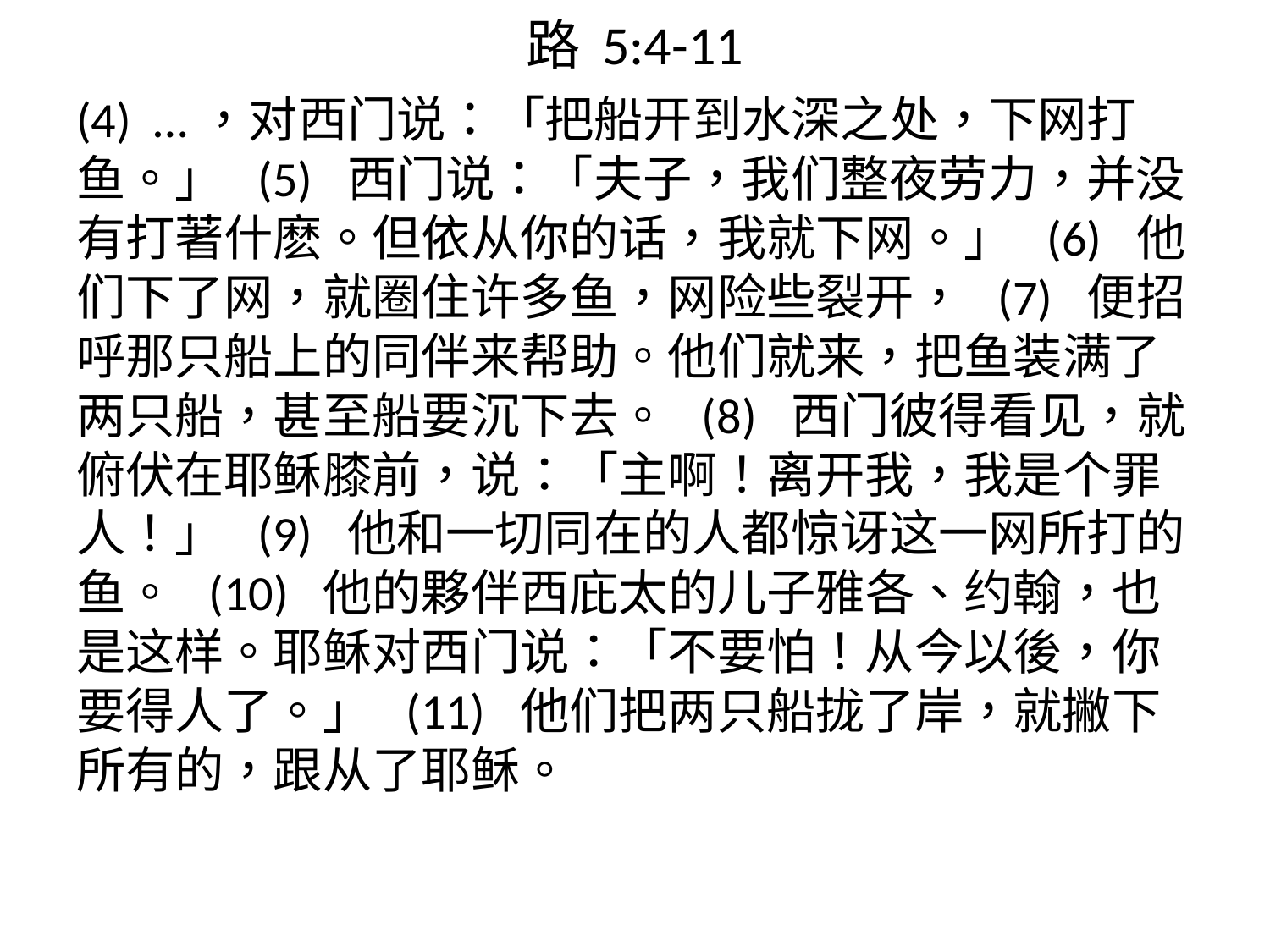

# 路 5:4-11
(4)  …，对西门说：「把船开到水深之处，下网打鱼。」  (5)  西门说：「夫子，我们整夜劳力，并没有打著什麽。但依从你的话，我就下网。」  (6)  他们下了网，就圈住许多鱼，网险些裂开，  (7)  便招呼那只船上的同伴来帮助。他们就来，把鱼装满了两只船，甚至船要沉下去。  (8)  西门彼得看见，就俯伏在耶稣膝前，说：「主啊！离开我，我是个罪人！」  (9)  他和一切同在的人都惊讶这一网所打的鱼。  (10)  他的夥伴西庇太的儿子雅各、约翰，也是这样。耶稣对西门说：「不要怕！从今以後，你要得人了。」  (11)  他们把两只船拢了岸，就撇下所有的，跟从了耶稣。